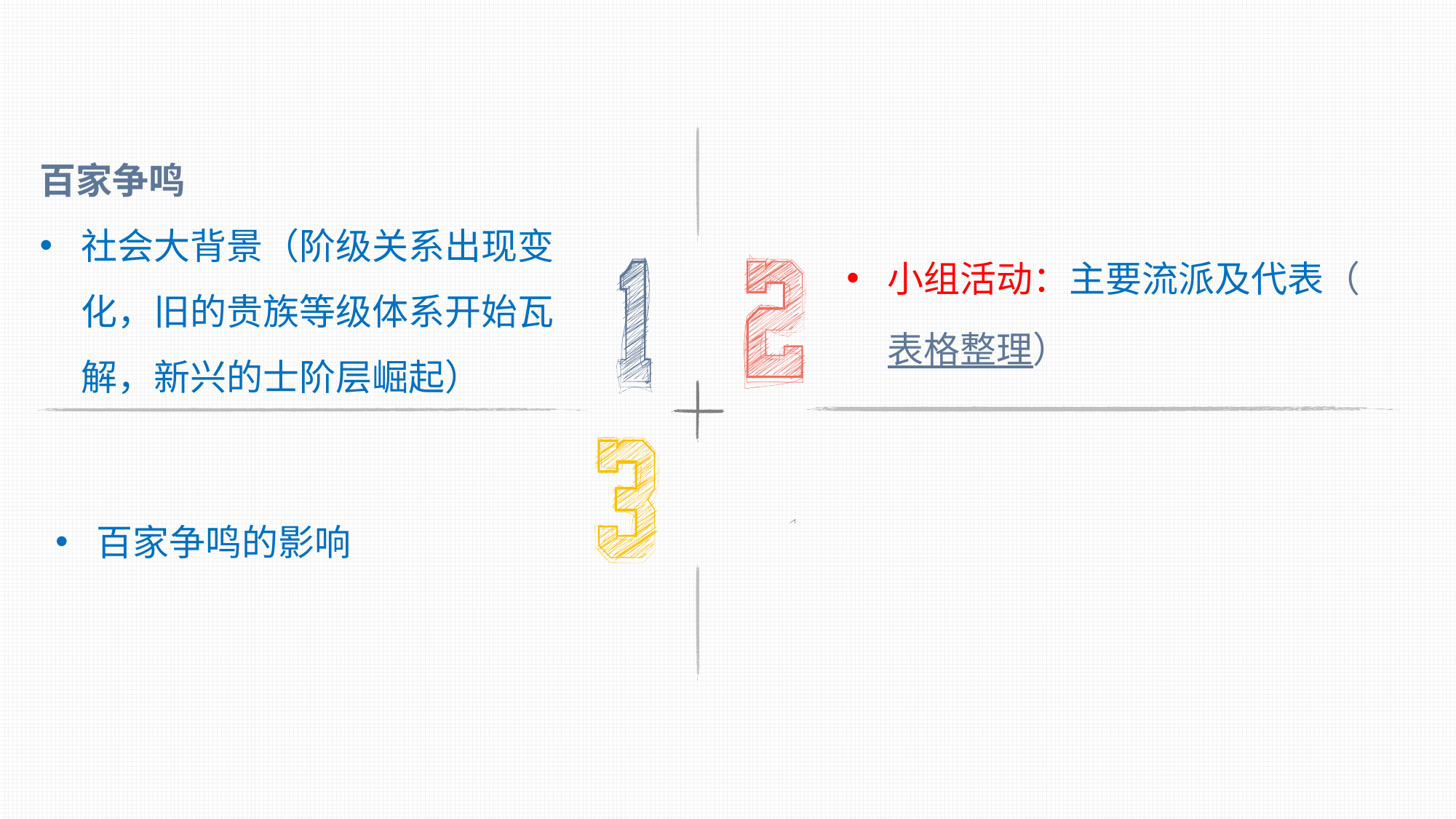

百家争鸣的影响

百家争鸣
社会大背景（阶级关系出现变化，旧的贵族等级体系开始瓦解，新兴的士阶层崛起）
小组活动：主要流派及代表（表格整理）